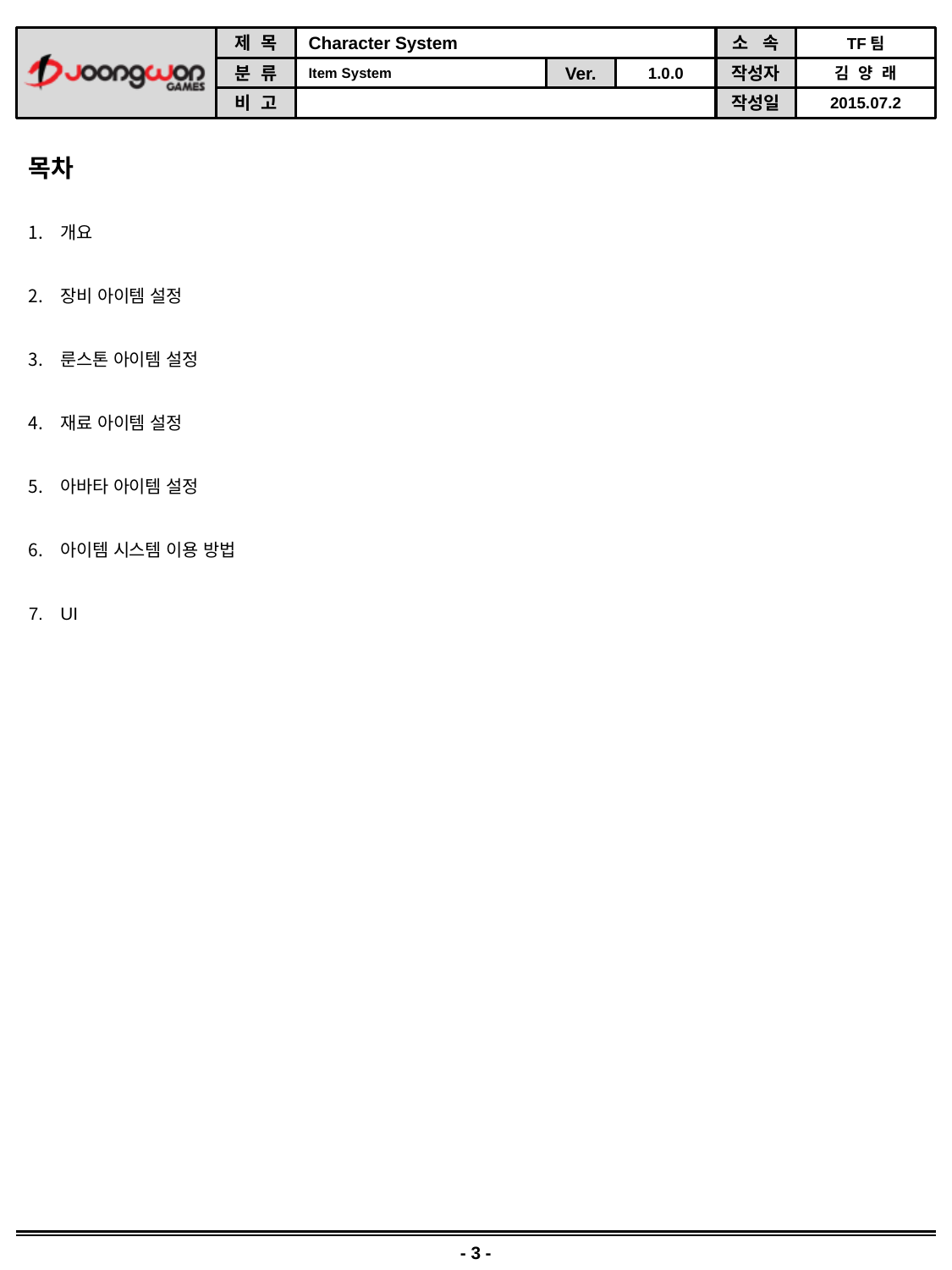

목차
개요

장비 아이템 설정

룬스톤 아이템 설정

재료 아이템 설정

아바타 아이템 설정

아이템 시스템 이용 방법

UI
- 3 -